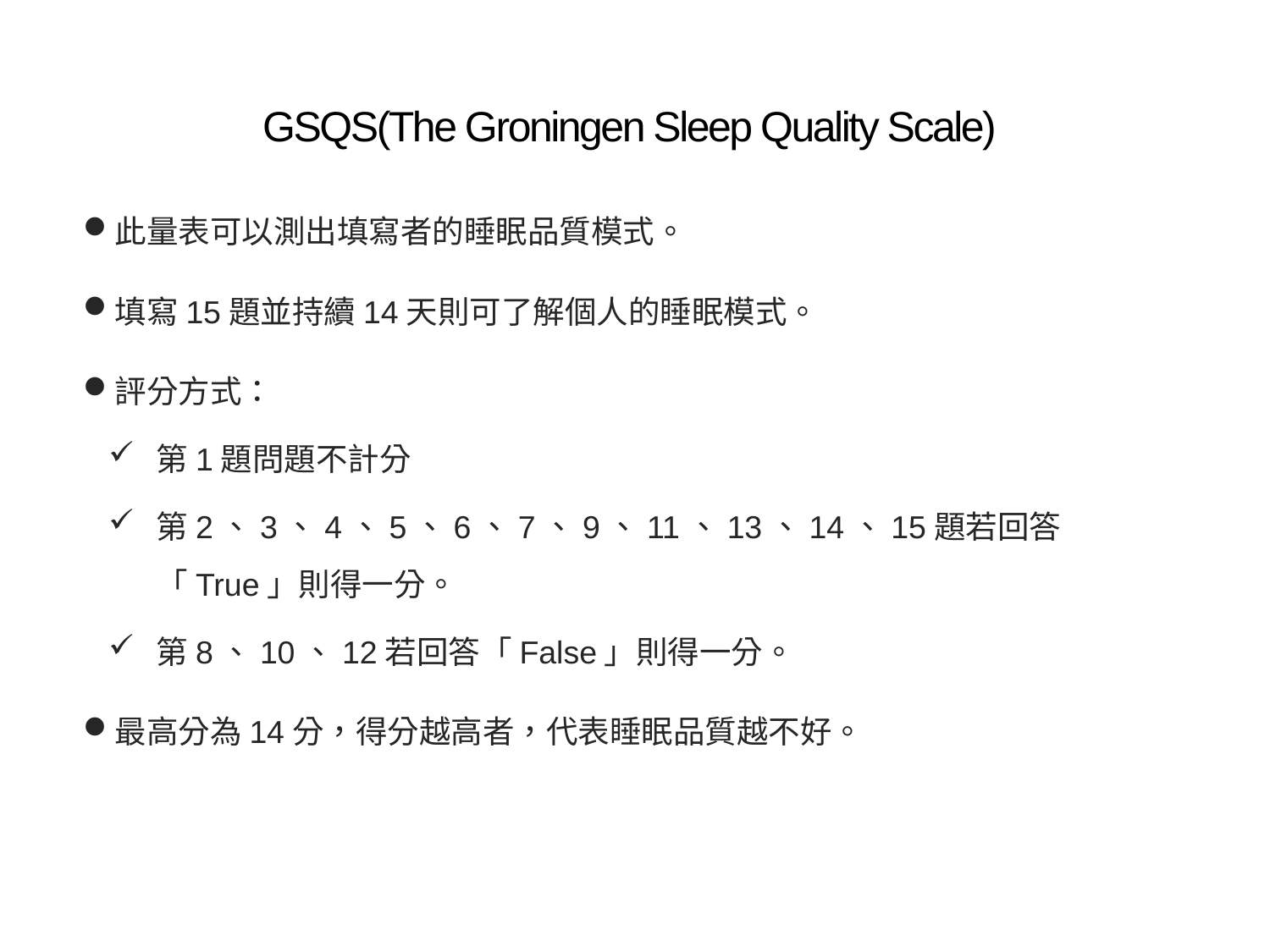

# GSQS(The Groningen Sleep Quality Scale)
此量表可以測出填寫者的睡眠品質模式。
填寫15題並持續14天則可了解個人的睡眠模式。
評分方式：
第1題問題不計分
第2、3、4、5、6、7、9、11、13、14、15題若回答「True」則得一分。
第8、10、12若回答「False」則得一分。
最高分為14分，得分越高者，代表睡眠品質越不好。